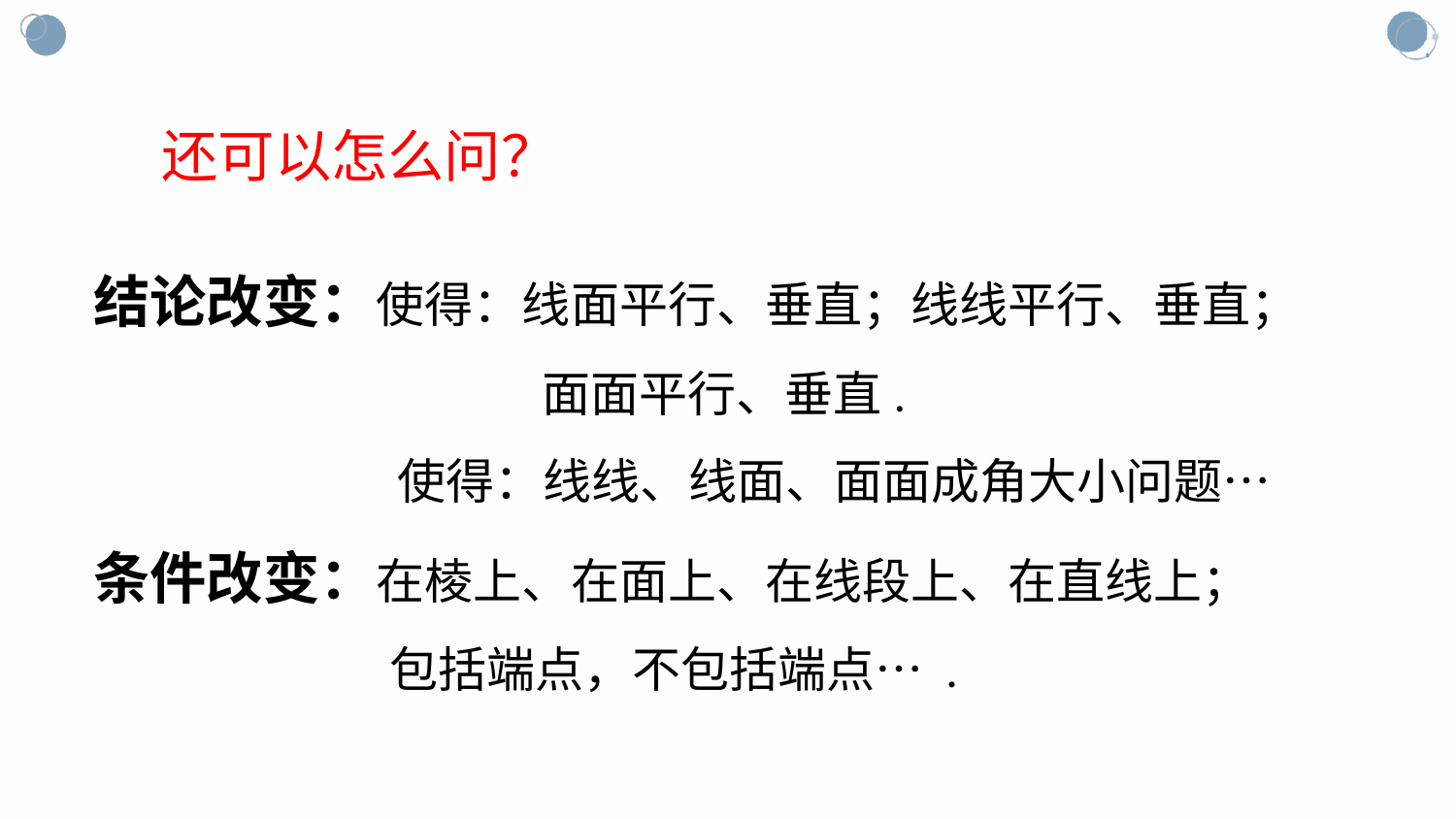

还可以怎么问？
结论改变：使得：线面平行、垂直；线线平行、垂直；
                                        面面平行、垂直.
                 使得：线线、线面、面面成角大小问题…
条件改变：在棱上、在面上、在线段上、在直线上；
                          包括端点，不包括端点… .